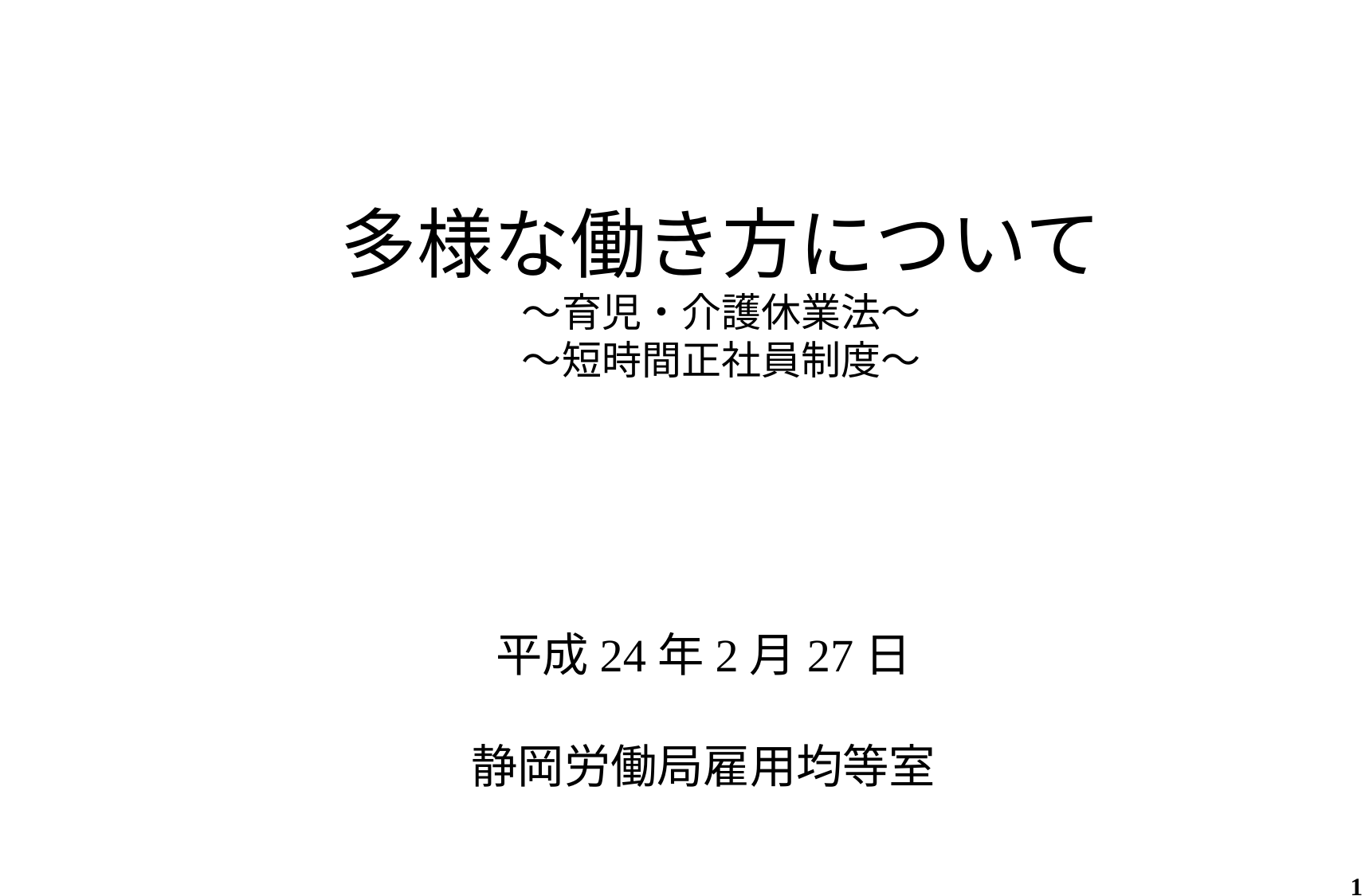

多様な働き方について
～育児・介護休業法～
～短時間正社員制度～
# 平成24年2月27日 静岡労働局雇用均等室
1